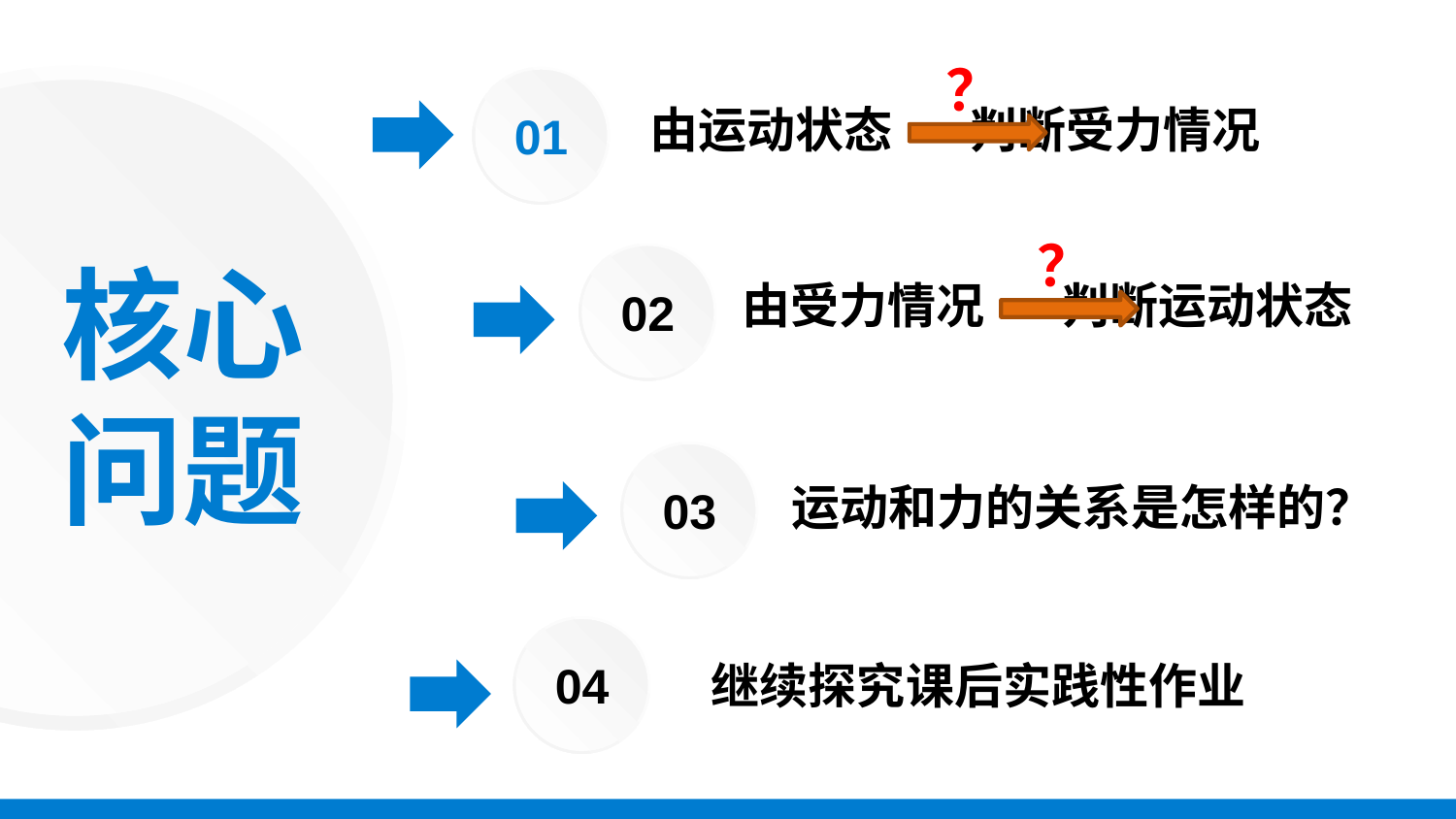

？
由运动状态       判断受力情况

核心问题

01

？
由受力情况       判断运动状态

02

03
运动和力的关系是怎样的？

04
继续探究课后实践性作业